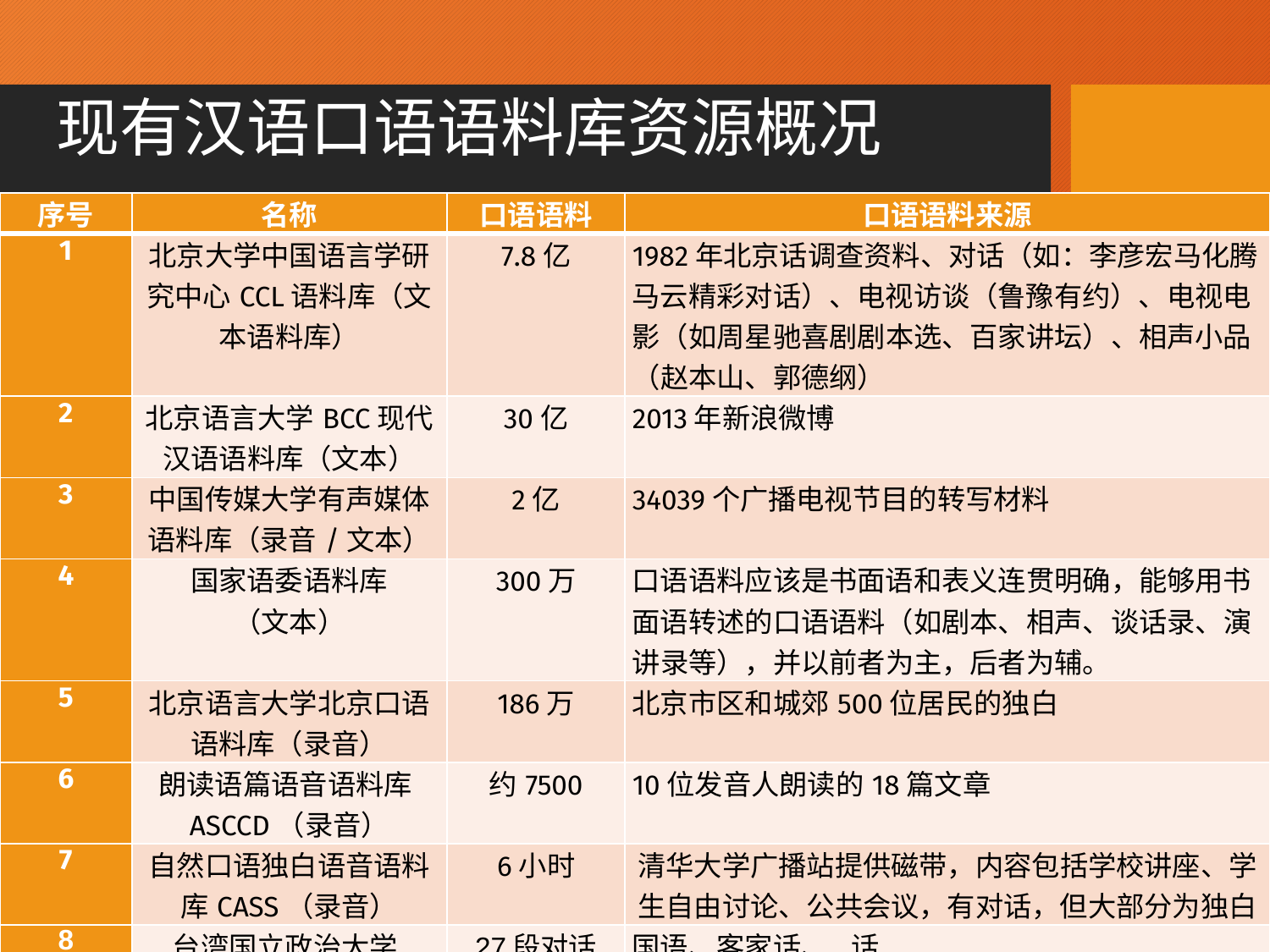

# 现有汉语口语语料库资源概况
| 序号 | 名称 | 口语语料 | 口语语料来源 |
| --- | --- | --- | --- |
| 1 | 北京大学中国语言学研究中心CCL语料库（文本语料库） | 7.8亿 | 1982年北京话调查资料、对话（如：李彦宏马化腾马云精彩对话）、电视访谈（鲁豫有约）、电视电影（如周星驰喜剧剧本选、百家讲坛）、相声小品（赵本山、郭德纲） |
| 2 | 北京语言大学BCC现代汉语语料库（文本） | 30亿 | 2013年新浪微博 |
| 3 | 中国传媒大学有声媒体语料库（录音/文本） | 2亿 | 34039个广播电视节目的转写材料 |
| 4 | 国家语委语料库 （文本） | 300万 | 口语语料应该是书面语和表义连贯明确，能够用书面语转述的口语语料（如剧本、相声、谈话录、演讲录等），并以前者为主，后者为辅。 |
| 5 | 北京语言大学北京口语语料库（录音） | 186万 | 北京市区和城郊500位居民的独白 |
| 6 | 朗读语篇语音语料库ASCCD（录音） | 约7500 | 10位发音人朗读的18篇文章 |
| 7 | 自然口语独白语音语料库CASS（录音） | 6小时 | 清华大学广播站提供磁带，内容包括学校讲座、学生自由讨论、公共会议，有对话，但大部分为独白 |
| 8 | 台湾国立政治大学NCCU Corpus of Spoken Chinese | 27段对话 | 国语、客家话、.话 |